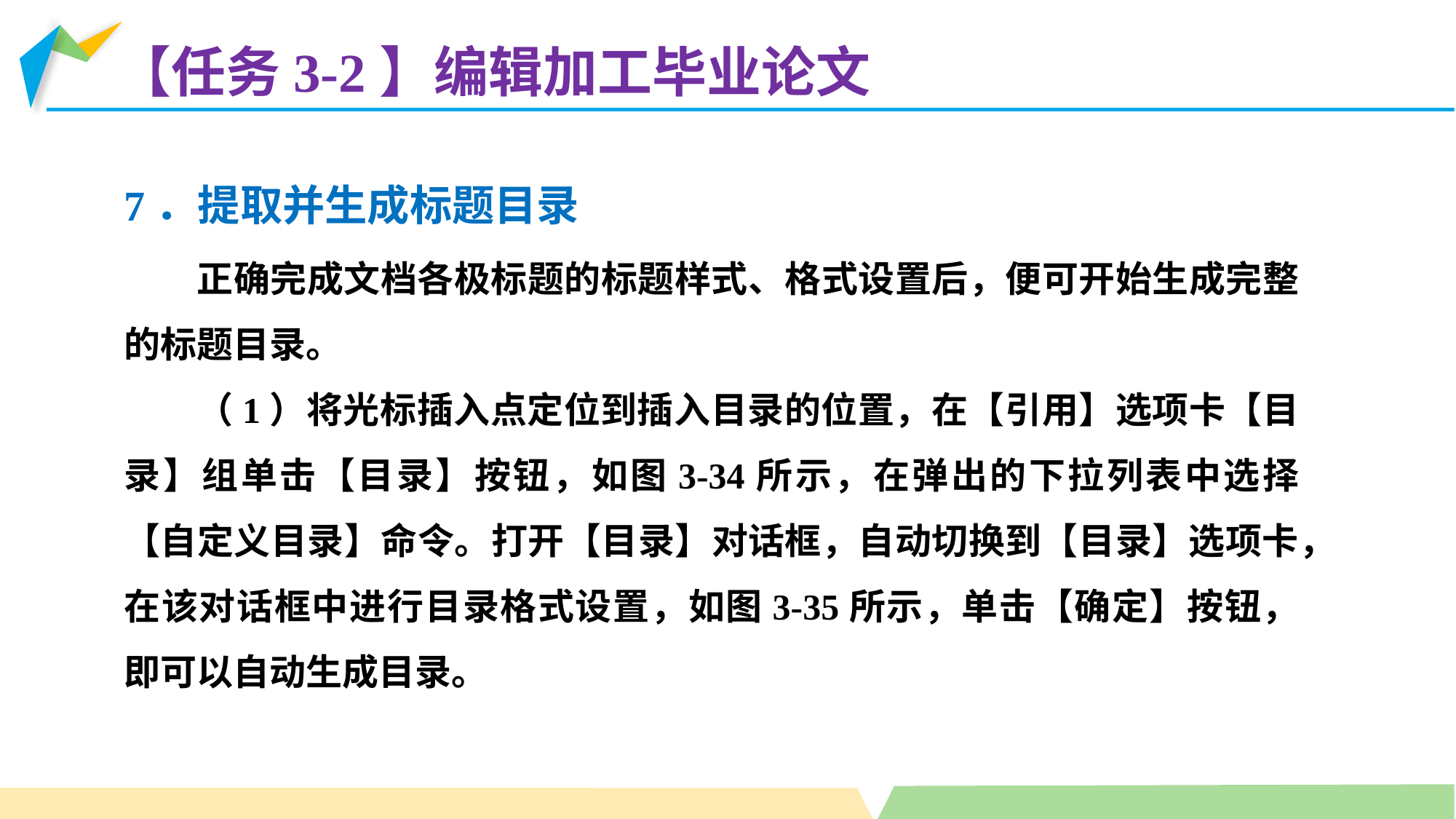

【任务3-2】编辑加工毕业论文
7．提取并生成标题目录
正确完成文档各极标题的标题样式、格式设置后，便可开始生成完整的标题目录。
（1）将光标插入点定位到插入目录的位置，在【引用】选项卡【目录】组单击【目录】按钮，如图3-34所示，在弹出的下拉列表中选择【自定义目录】命令。打开【目录】对话框，自动切换到【目录】选项卡，在该对话框中进行目录格式设置，如图3-35所示，单击【确定】按钮，即可以自动生成目录。